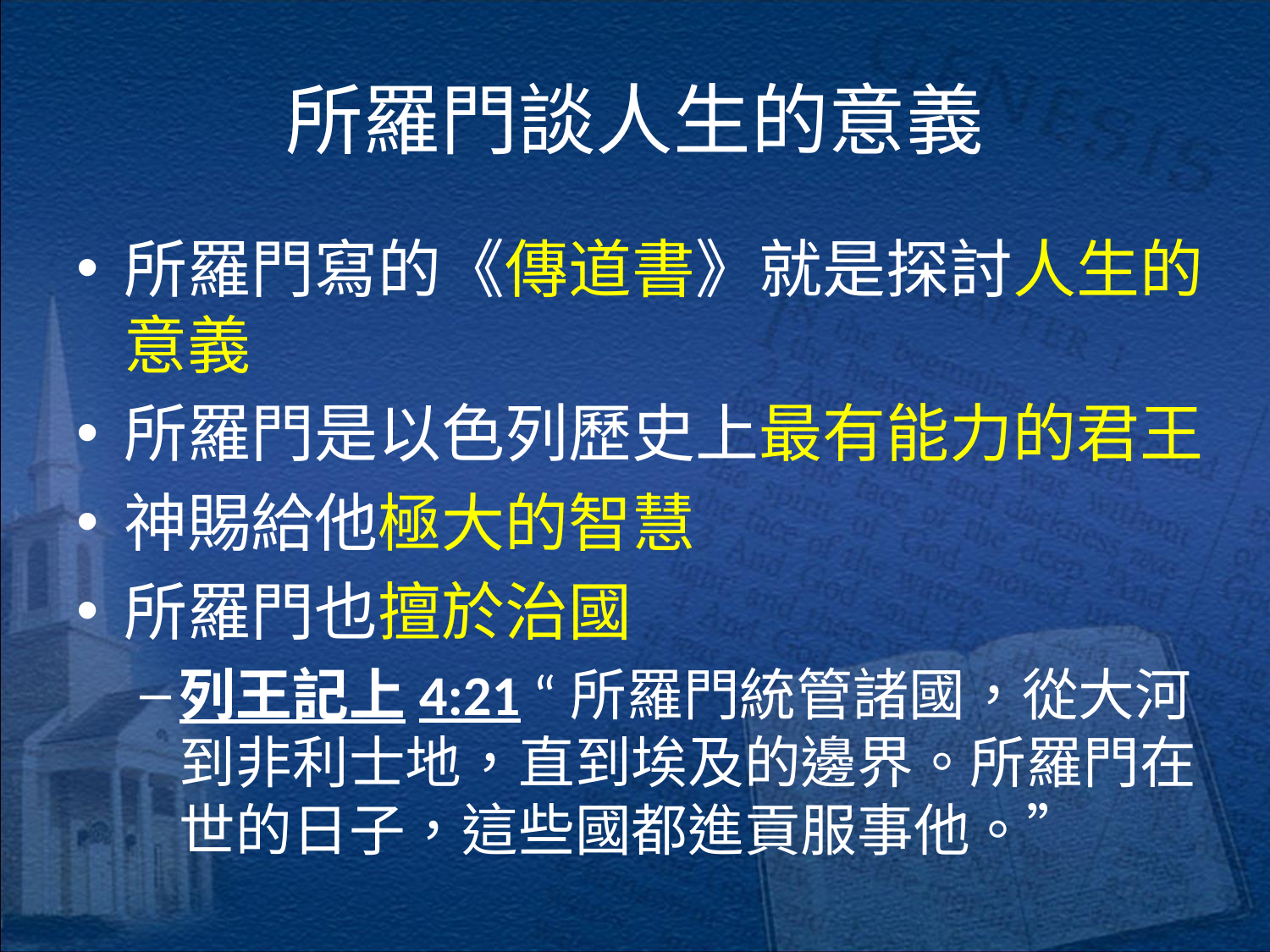

# 所羅門談人生的意義
所羅門寫的《傳道書》就是探討人生的意義
所羅門是以色列歷史上最有能力的君王
神賜給他極大的智慧
所羅門也擅於治國
列王記上4:21 “所羅門統管諸國，從大河到非利士地，直到埃及的邊界。所羅門在世的日子，這些國都進貢服事他。”